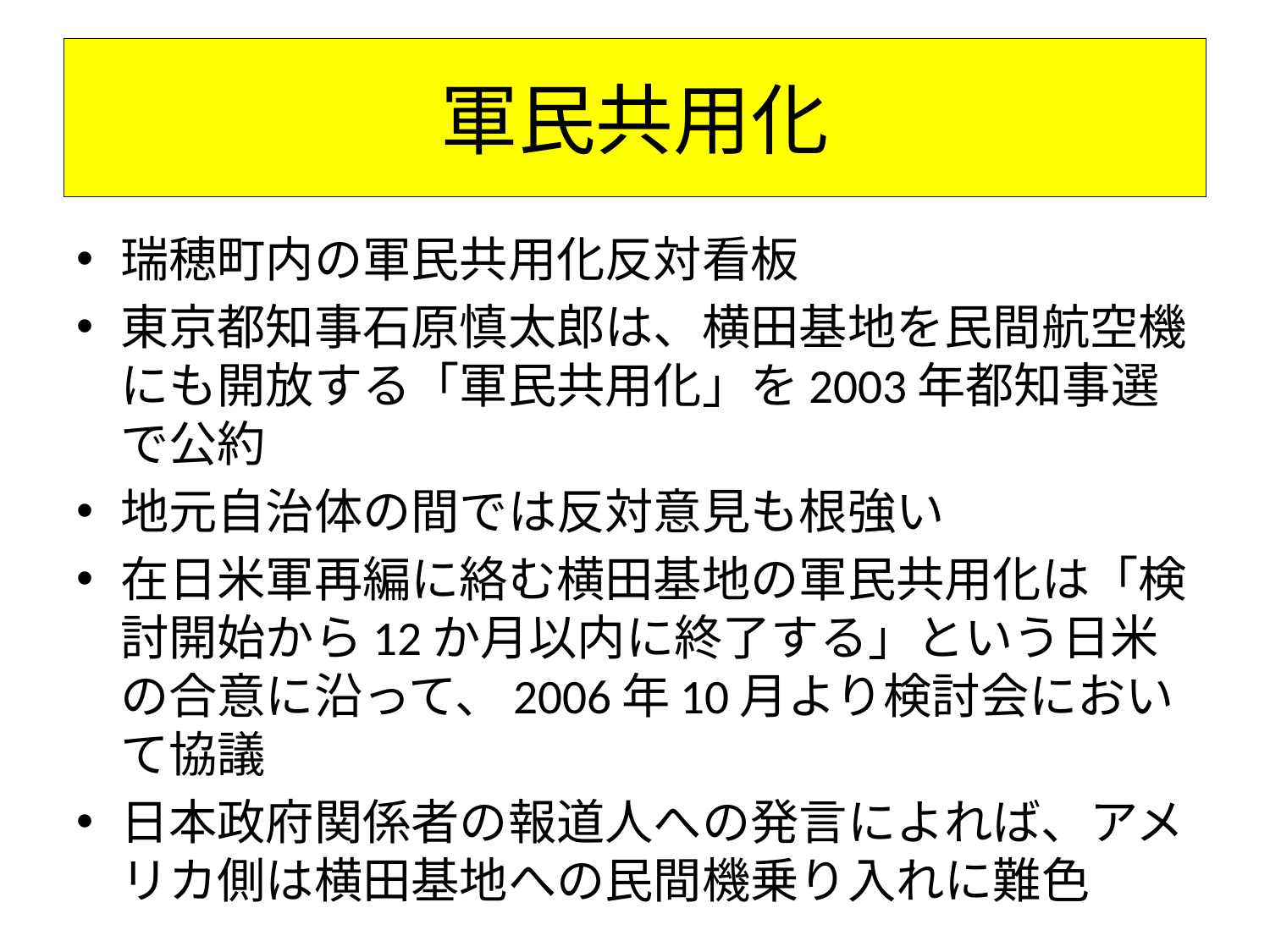

# 軍民共用化
瑞穂町内の軍民共用化反対看板
東京都知事石原慎太郎は、横田基地を民間航空機にも開放する「軍民共用化」を2003年都知事選で公約
地元自治体の間では反対意見も根強い
在日米軍再編に絡む横田基地の軍民共用化は「検討開始から12か月以内に終了する」という日米の合意に沿って、2006年10月より検討会において協議
日本政府関係者の報道人への発言によれば、アメリカ側は横田基地への民間機乗り入れに難色